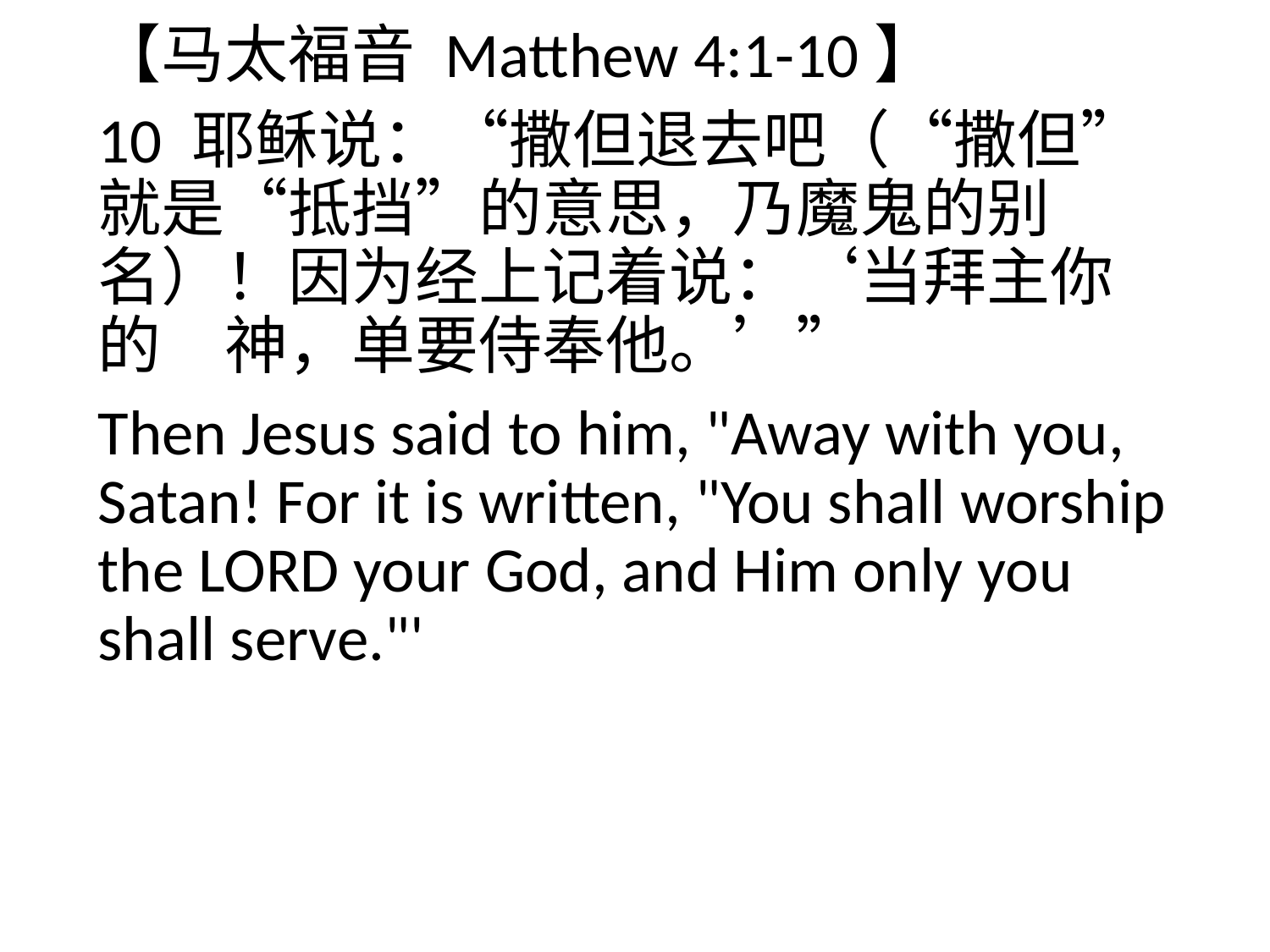

【马太福音 Matthew 4:1-10】
10 耶稣说：“撒但退去吧（“撒但”就是“抵挡”的意思，乃魔鬼的别名）！因为经上记着说：‘当拜主你的　神，单要侍奉他。’”
Then Jesus said to him, "Away with you, Satan! For it is written, "You shall worship the LORD your God, and Him only you shall serve."'